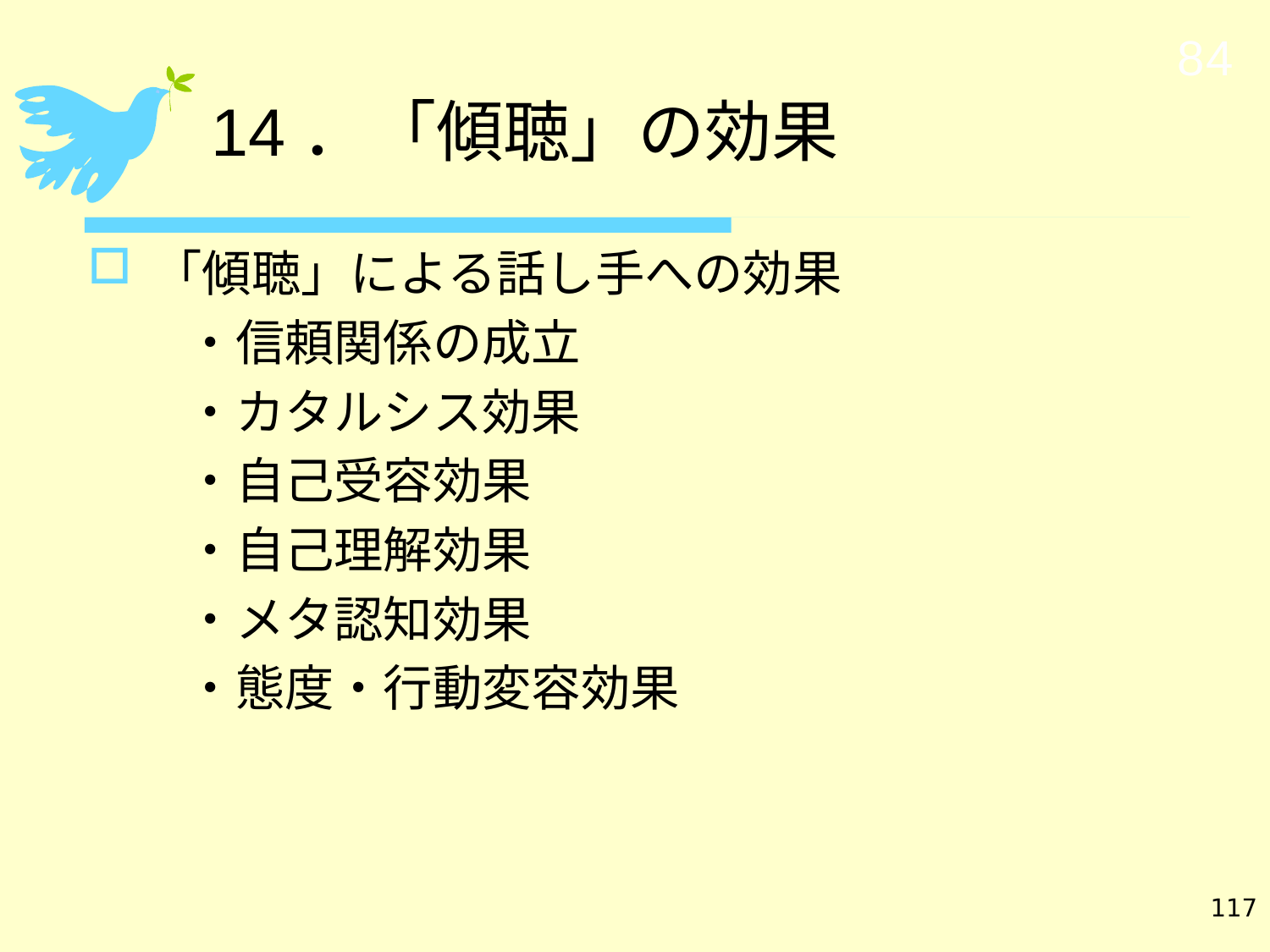

# 14．「傾聴」の効果
84
「傾聴」による話し手への効果
　　・信頼関係の成立
　　・カタルシス効果
　　・自己受容効果
　　・自己理解効果
　　・メタ認知効果
　　・態度・行動変容効果
117